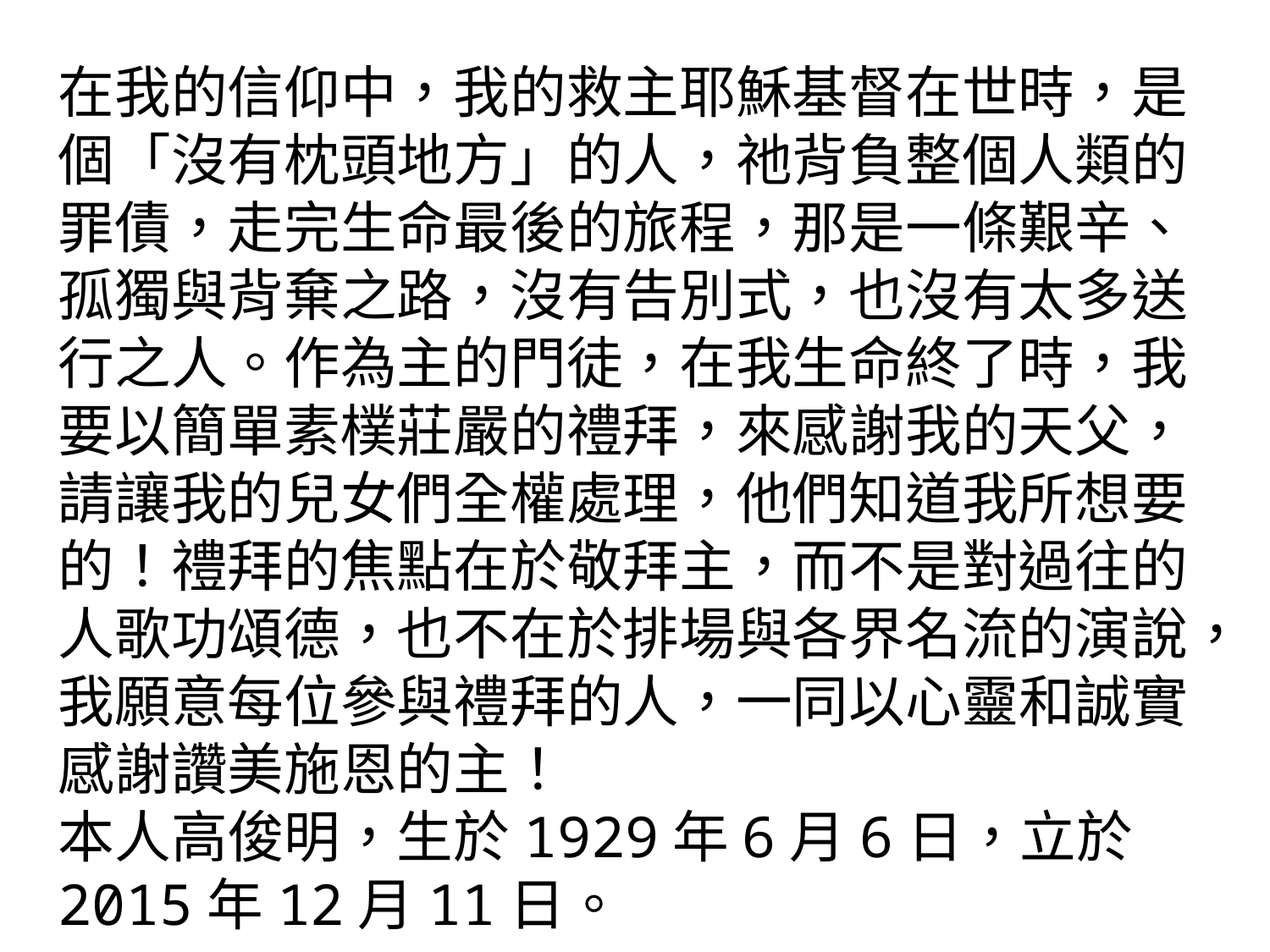

在我的信仰中，我的救主耶穌基督在世時，是個「沒有枕頭地方」的人，祂背負整個人類的罪債，走完生命最後的旅程，那是一條艱辛、孤獨與背棄之路，沒有告別式，也沒有太多送行之人。作為主的門徒，在我生命終了時，我要以簡單素樸莊嚴的禮拜，來感謝我的天父，請讓我的兒女們全權處理，他們知道我所想要的！禮拜的焦點在於敬拜主，而不是對過往的人歌功頌德，也不在於排場與各界名流的演說，我願意每位參與禮拜的人，一同以心靈和誠實感謝讚美施恩的主！
本人高俊明，生於1929年6月6日，立於2015年12月11日。